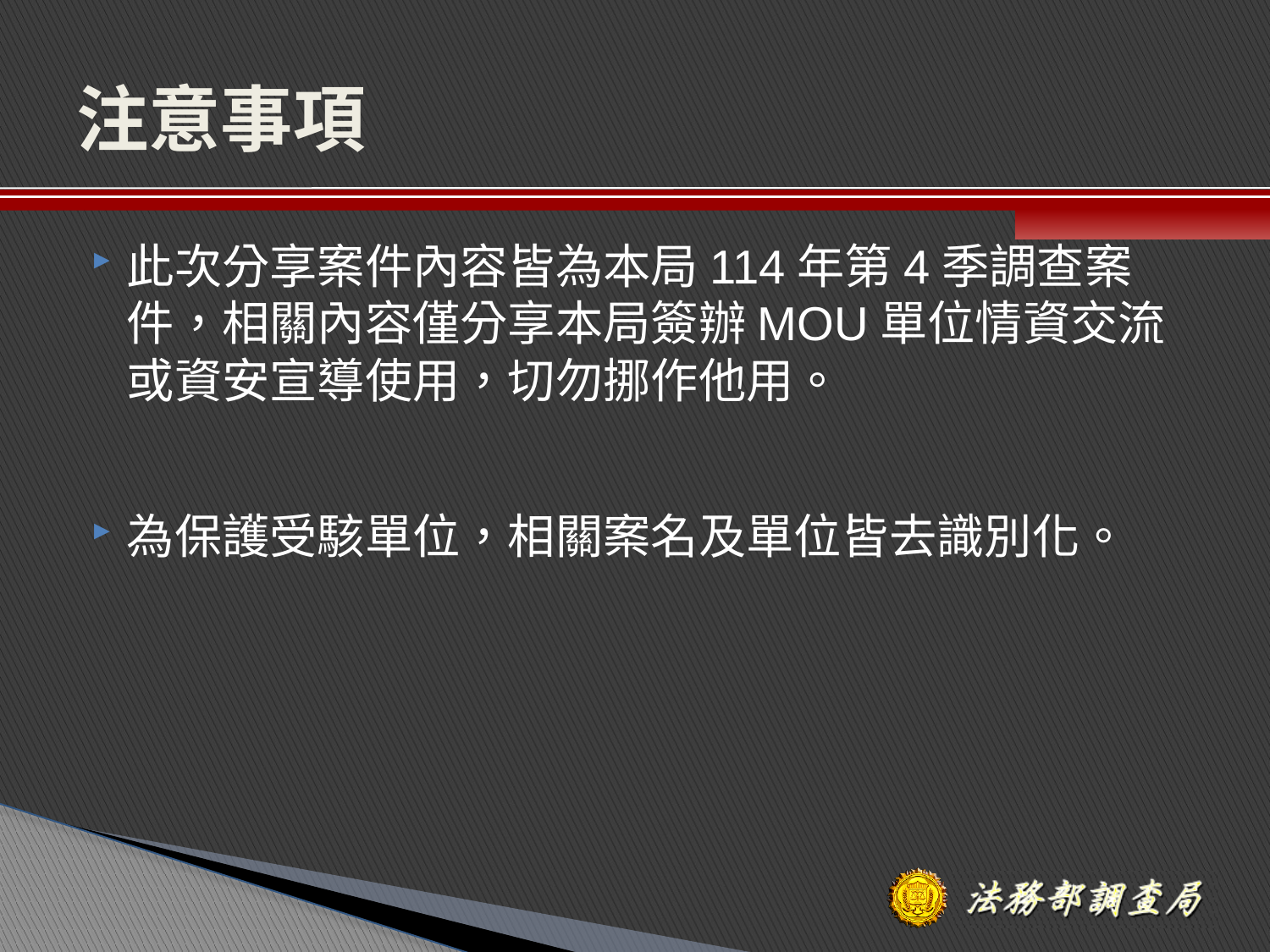

# 注意事項
此次分享案件內容皆為本局114年第4季調查案件，相關內容僅分享本局簽辦MOU單位情資交流或資安宣導使用，切勿挪作他用。

為保護受駭單位，相關案名及單位皆去識別化。